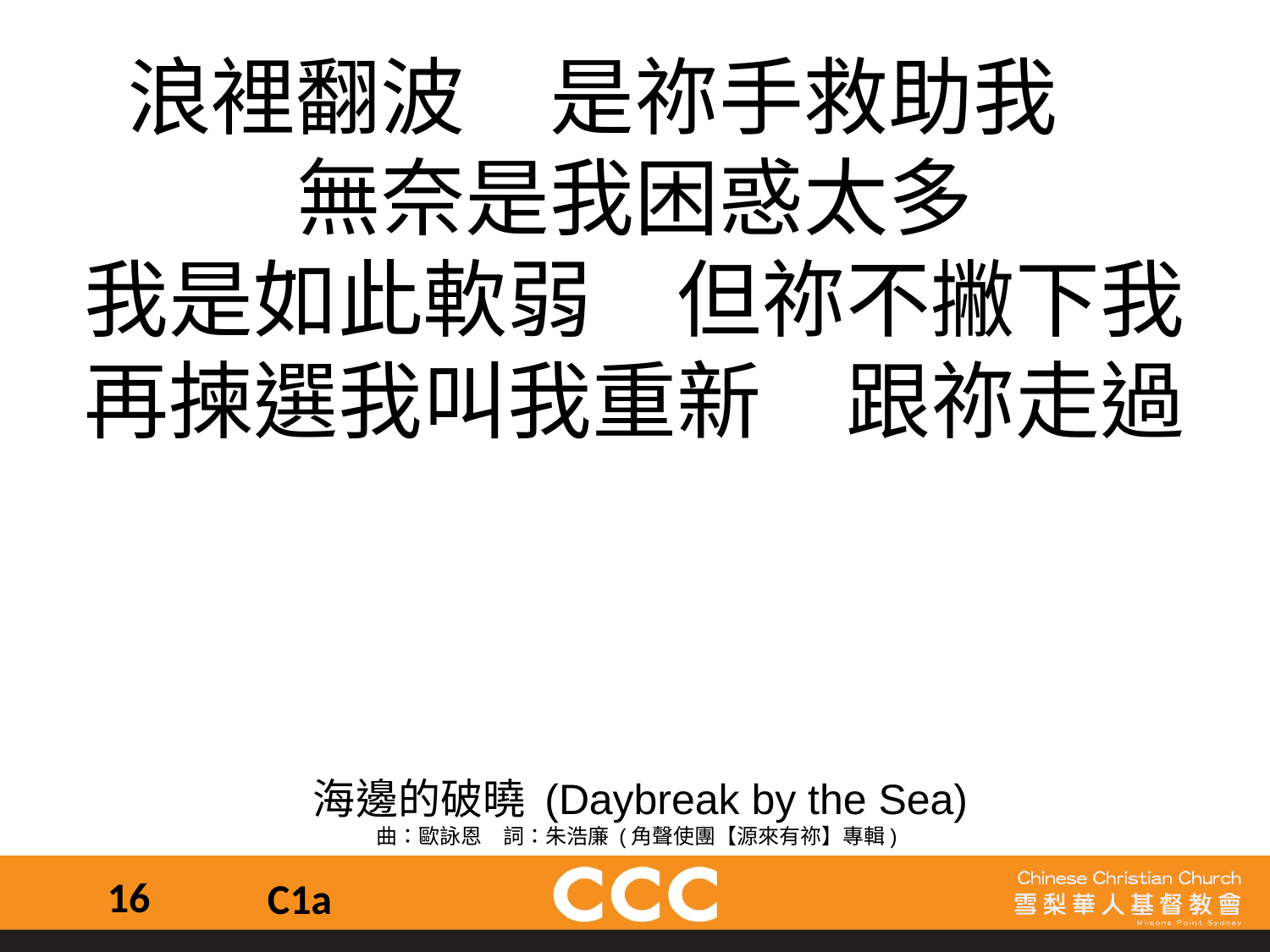

浪裡翻波　是祢手救助我
無奈是我困惑太多
我是如此軟弱　但祢不撇下我
再揀選我叫我重新　跟祢走過
 海邊的破曉 (Daybreak by the Sea)
曲：歐詠恩　詞：朱浩廉 (角聲使團【源來有祢】專輯)
16
C1a